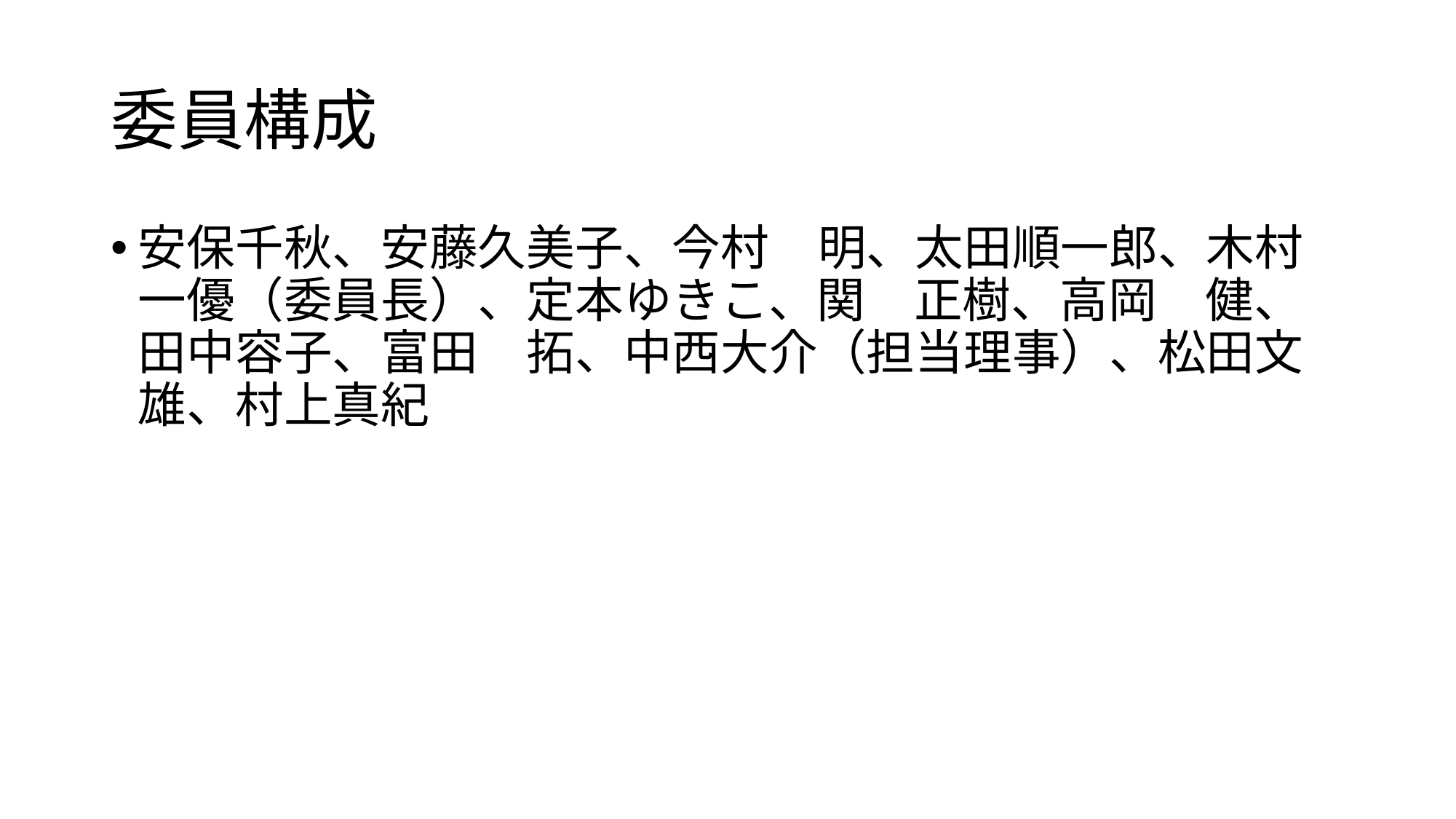

# 委員構成
安保千秋、安藤久美子、今村　明、太田順一郎、木村一優（委員長）、定本ゆきこ、関　正樹、高岡　健、田中容子、富田　拓、中西大介（担当理事）、松田文雄、村上真紀